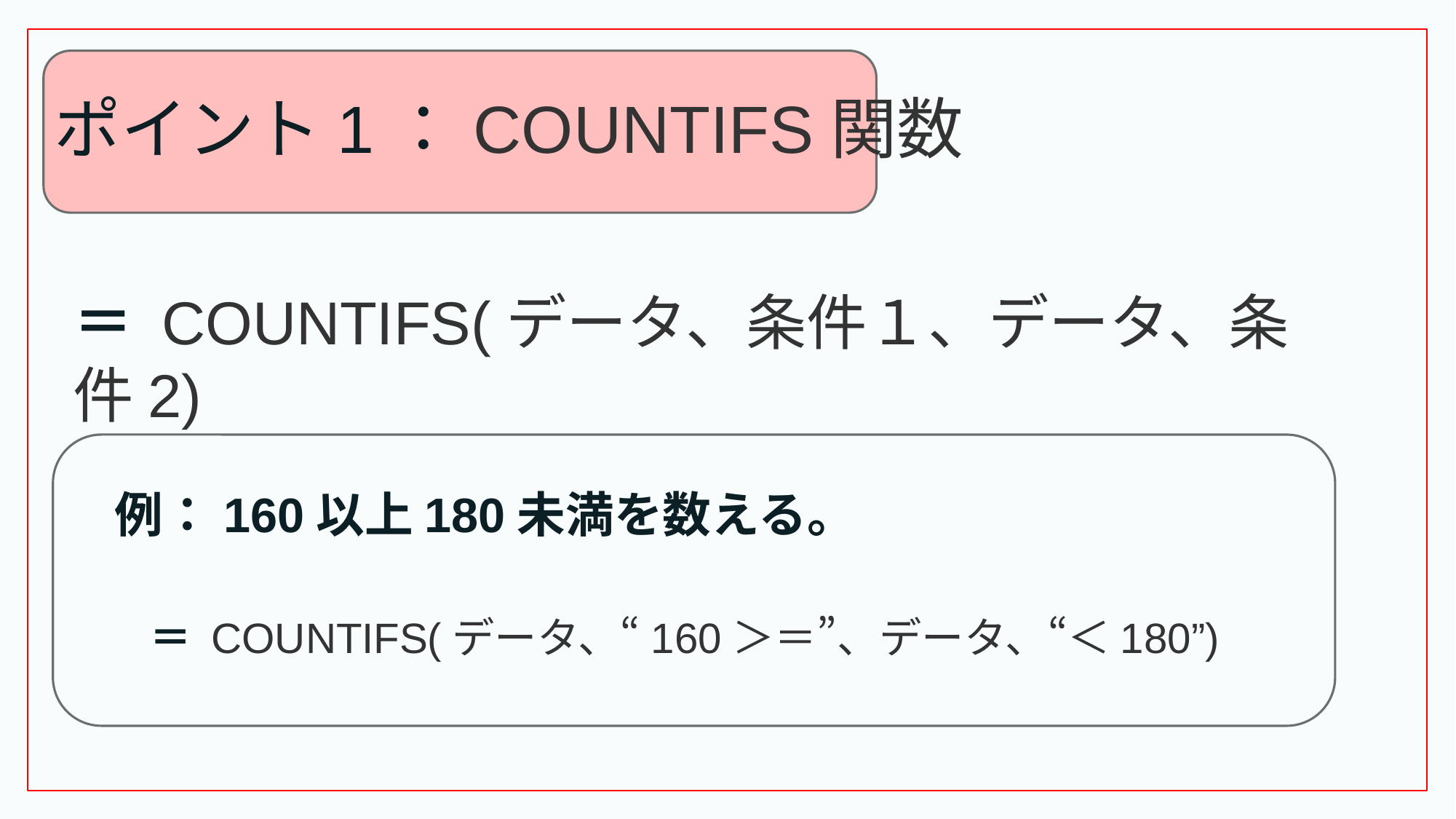

# ポイント1：COUNTIFS関数
＝ COUNTIFS(データ、条件１、データ、条件2)

例：160以上180未満を数える。
＝ COUNTIFS(データ、“160＞＝”、データ、“＜180”)